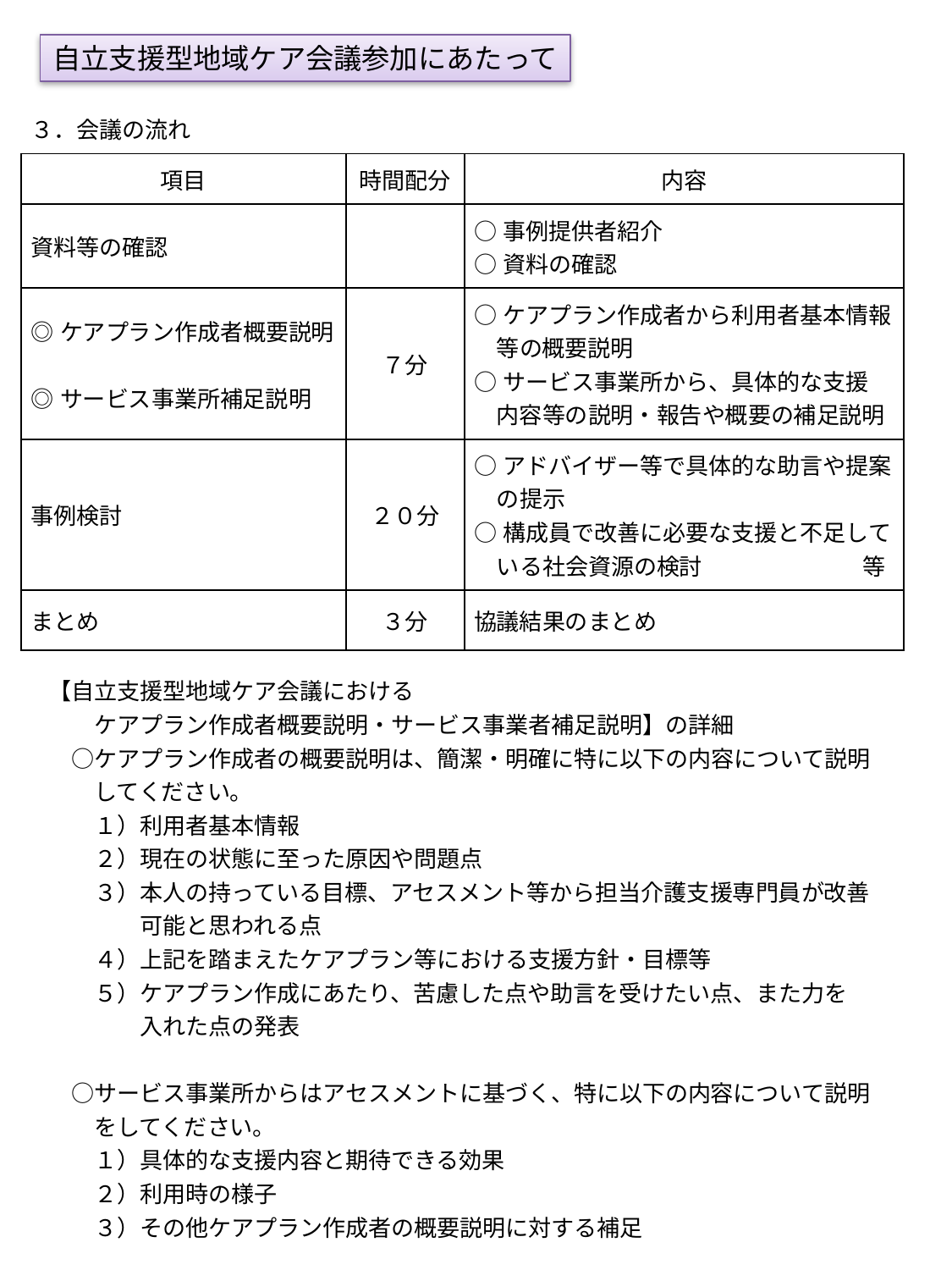

自立支援型地域ケア会議参加にあたって
| ３．会議の流れ |  |  |
| --- | --- | --- |
| 項目 | 時間配分 | 内容 |
| 資料等の確認 |  | ○事例提供者紹介 ○資料の確認 |
| ◎ケアプラン作成者概要説明 ◎サービス事業所補足説明 | ７分 | ○ケアプラン作成者から利用者基本情報 　等の概要説明 ○サービス事業所から、具体的な支援 　内容等の説明・報告や概要の補足説明 |
| 事例検討 | ２０分 | ○アドバイザー等で具体的な助言や提案 　の提示 ○構成員で改善に必要な支援と不足して 　いる社会資源の検討　　　　　　　等 |
| まとめ | ３分 | 協議結果のまとめ |
【自立支援型地域ケア会議における
　　ケアプラン作成者概要説明・サービス事業者補足説明】の詳細
　○ケアプラン作成者の概要説明は、簡潔・明確に特に以下の内容について説明
　　してください。
　　１）利用者基本情報
　　２）現在の状態に至った原因や問題点
　　３）本人の持っている目標、アセスメント等から担当介護支援専門員が改善
　　　　可能と思われる点
　　４）上記を踏まえたケアプラン等における支援方針・目標等
　　５）ケアプラン作成にあたり、苦慮した点や助言を受けたい点、また力を
　　　　入れた点の発表

　○サービス事業所からはアセスメントに基づく、特に以下の内容について説明
　　をしてください。
　　１）具体的な支援内容と期待できる効果
　　２）利用時の様子
　　３）その他ケアプラン作成者の概要説明に対する補足